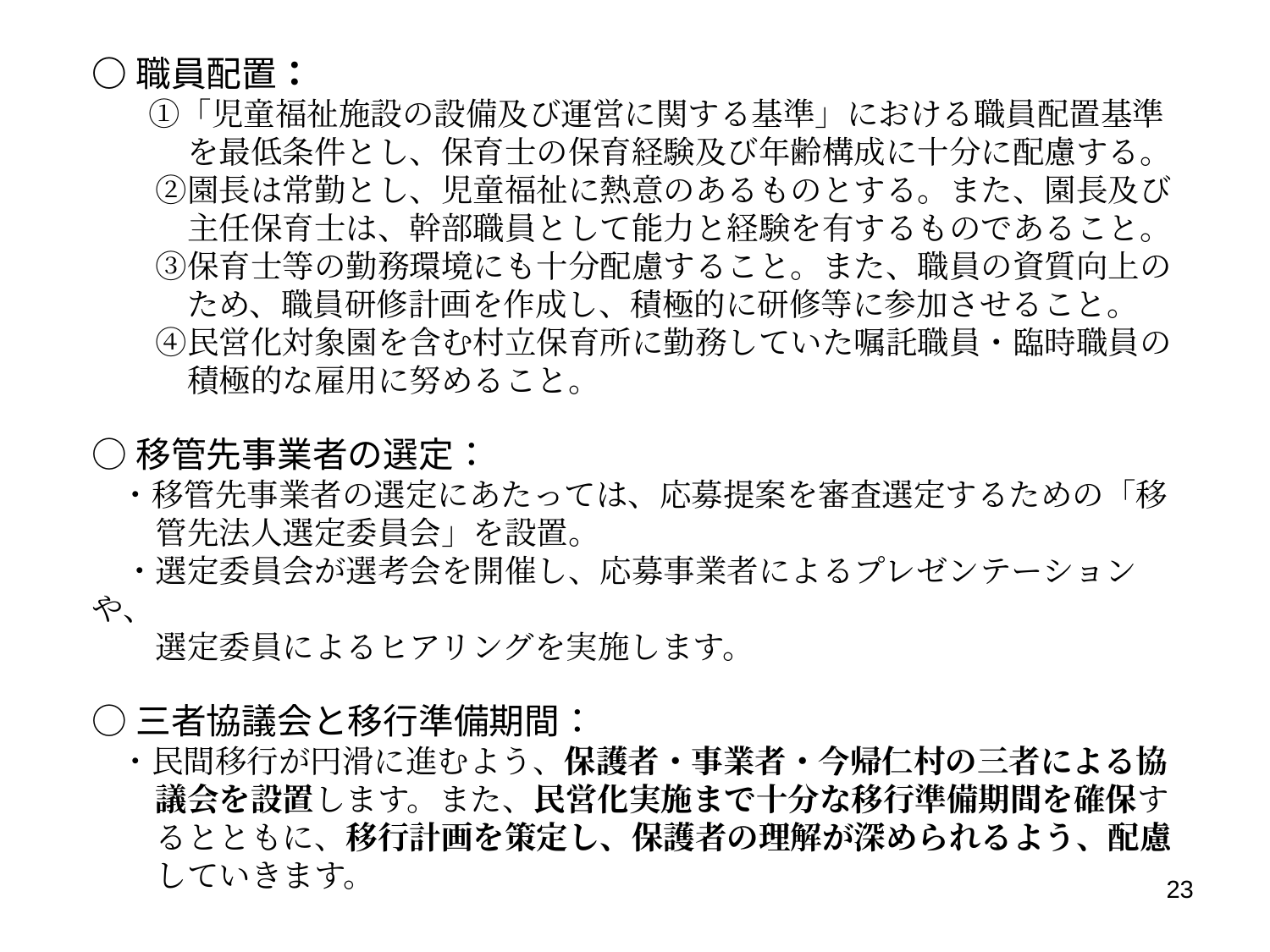

○職員配置：
　　①「児童福祉施設の設備及び運営に関する基準」における職員配置基準
　　　を最低条件とし、保育士の保育経験及び年齢構成に十分に配慮する。
　　②園長は常勤とし、児童福祉に熱意のあるものとする。また、園長及び
　　　主任保育士は、幹部職員として能力と経験を有するものであること。
　　③保育士等の勤務環境にも十分配慮すること。また、職員の資質向上の
　　　ため、職員研修計画を作成し、積極的に研修等に参加させること。
　　④民営化対象園を含む村立保育所に勤務していた嘱託職員・臨時職員の
　　　積極的な雇用に努めること。

○移管先事業者の選定：
　・移管先事業者の選定にあたっては、応募提案を審査選定するための「移
　　管先法人選定委員会」を設置。
　・選定委員会が選考会を開催し、応募事業者によるプレゼンテーションや、
　　選定委員によるヒアリングを実施します。

○三者協議会と移行準備期間：
　・民間移行が円滑に進むよう、保護者・事業者・今帰仁村の三者による協
　　議会を設置します。また、民営化実施まで十分な移行準備期間を確保す
　　るとともに、移行計画を策定し、保護者の理解が深められるよう、配慮
　　していきます。
23